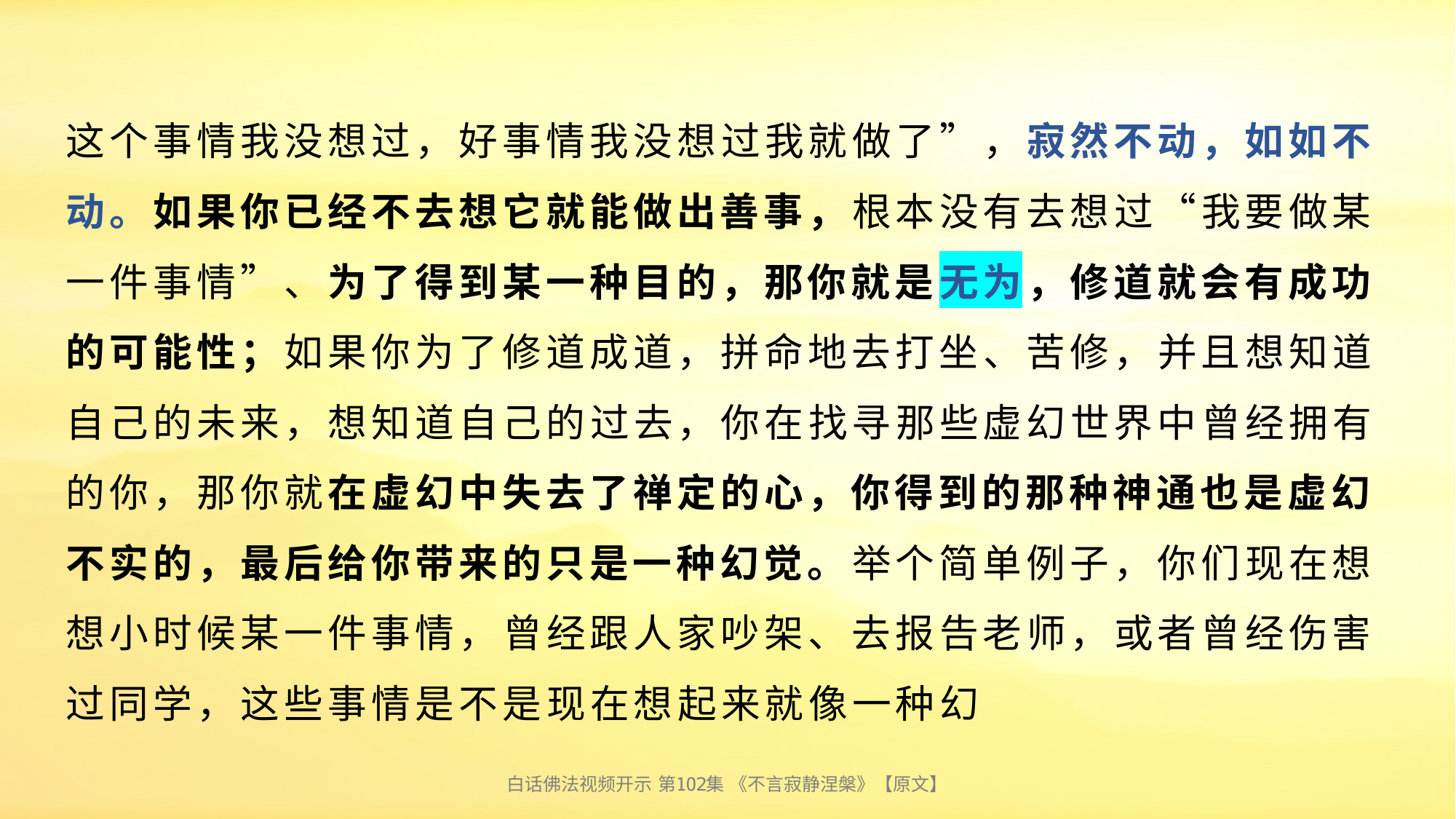

# 这个事情我没想过，好事情我没想过我就做了”，寂然不动，如如不动。如果你已经不去想它就能做出善事，根本没有去想过“我要做某一件事情”、为了得到某一种目的，那你就是无为，修道就会有成功的可能性；如果你为了修道成道，拼命地去打坐、苦修，并且想知道自己的未来，想知道自己的过去，你在找寻那些虚幻世界中曾经拥有的你，那你就在虚幻中失去了禅定的心，你得到的那种神通也是虚幻不实的，最后给你带来的只是一种幻觉。举个简单例子，你们现在想想小时候某一件事情，曾经跟人家吵架、去报告老师，或者曾经伤害过同学，这些事情是不是现在想起来就像一种幻
白话佛法视频开示 第102集 《不言寂静涅槃》【原文】